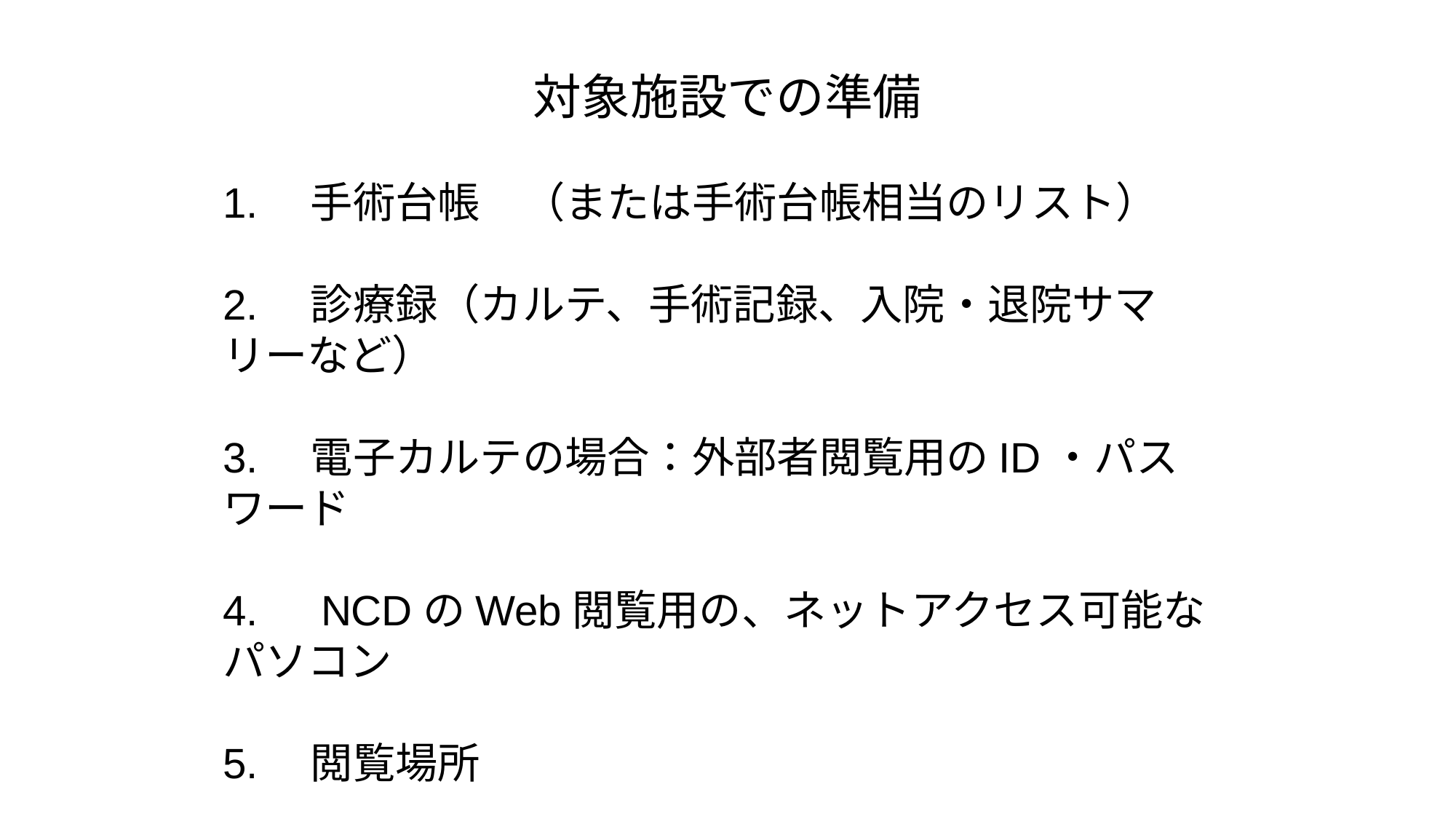

対象施設での準備
1.　手術台帳　（または手術台帳相当のリスト）

2.　診療録（カルテ、手術記録、入院・退院サマリーなど）

3.　電子カルテの場合：外部者閲覧用のID・パスワード

4.　NCDのWeb閲覧用の、ネットアクセス可能なパソコン

5.　閲覧場所

6.　質問可能な方（入力担当者が望ましい）